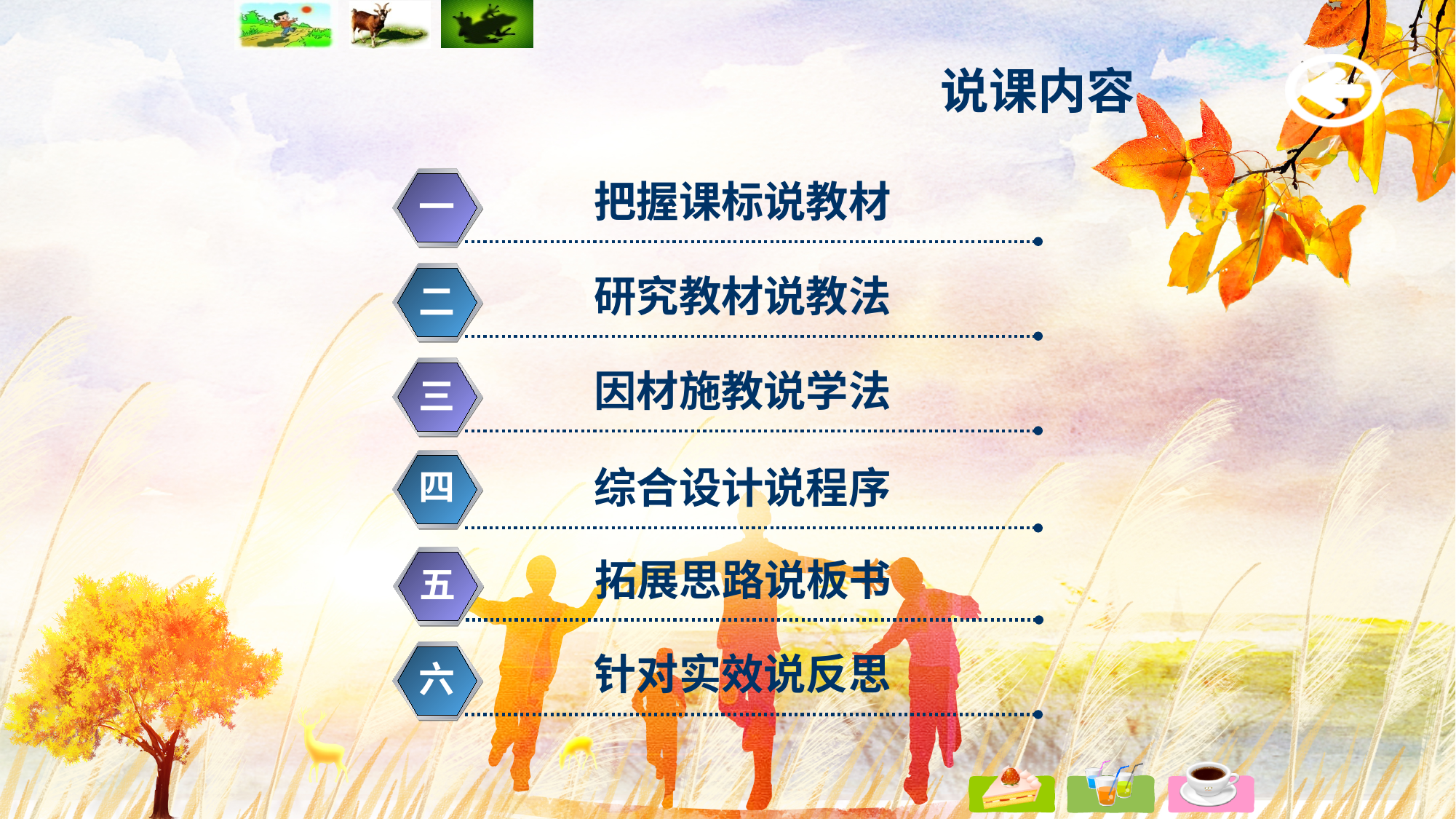

# 说课内容

把握课标说教材
一

研究教材说教法
二

因材施教说学法
三

综合设计说程序
四

拓展思路说板书
五

针对实效说反思
六